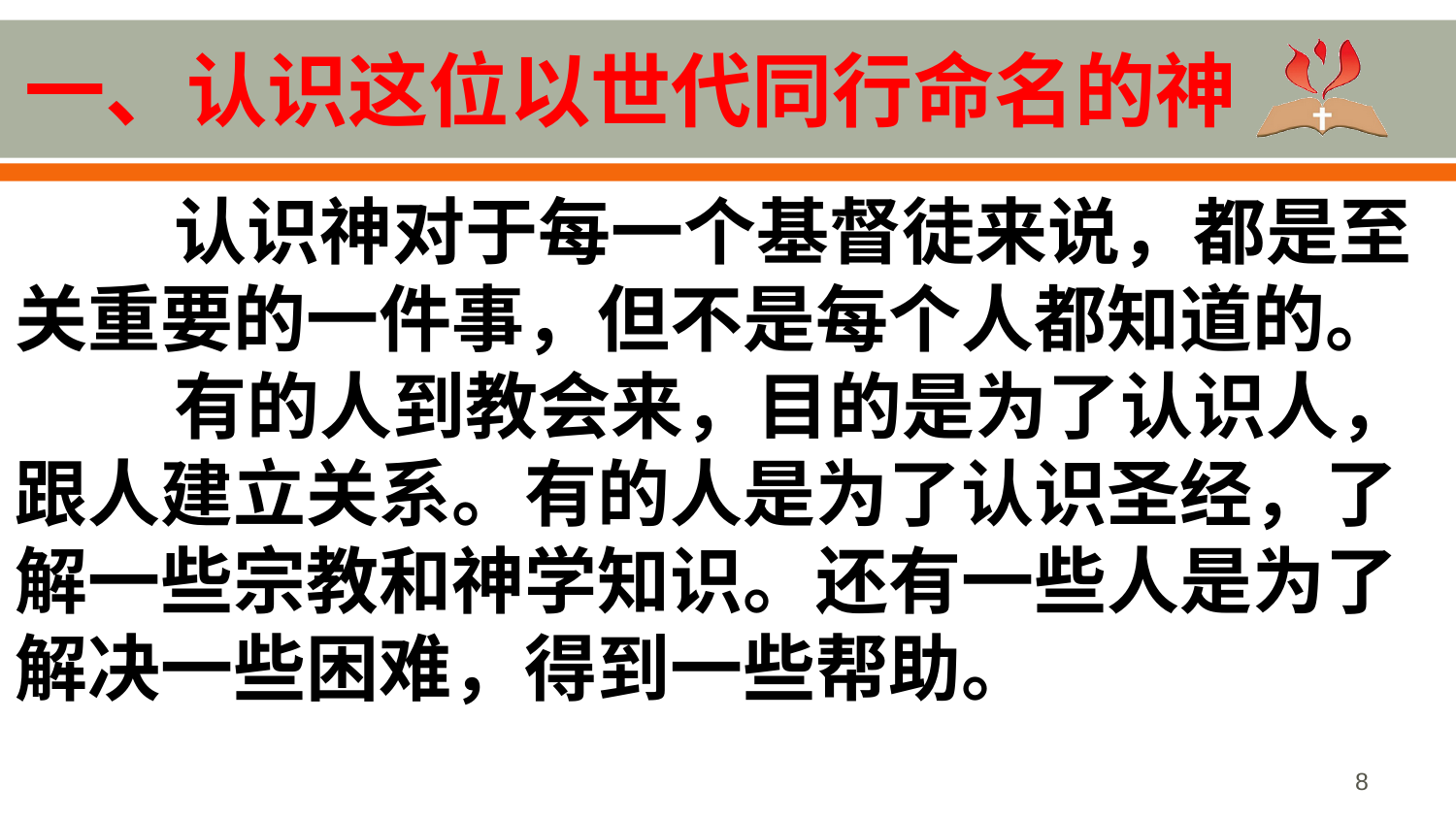

# 一、认识这位以世代同行命名的神
  认识神对于每一个基督徒来说，都是至关重要的一件事，但不是每个人都知道的。
  有的人到教会来，目的是为了认识人，跟人建立关系。有的人是为了认识圣经，了解一些宗教和神学知识。还有一些人是为了解决一些困难，得到一些帮助。

8